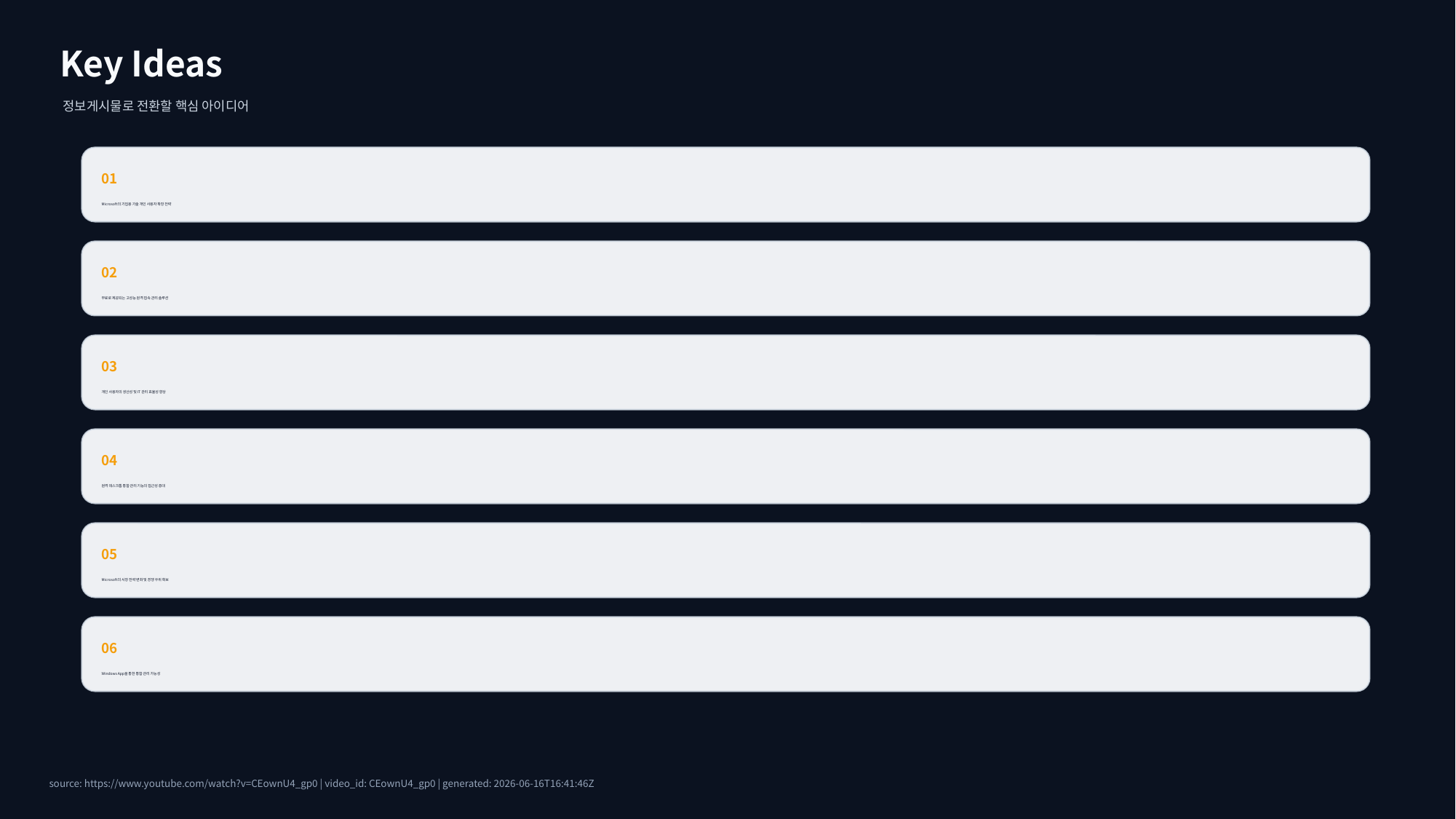

Key Ideas
정보게시물로 전환할 핵심 아이디어

01
Microsoft의 기업용 기술 개인 사용자 확장 전략

02
무료로 제공되는 고성능 원격 접속 관리 솔루션

03
개인 사용자의 생산성 및 IT 관리 효율성 향상

04
원격 데스크톱 통합 관리 기능의 접근성 증대

05
Microsoft의 시장 전략 변화 및 경쟁 우위 확보

06
Windows App을 통한 통합 관리 가능성
source: https://www.youtube.com/watch?v=CEownU4_gp0 | video_id: CEownU4_gp0 | generated: 2026-06-16T16:41:46Z